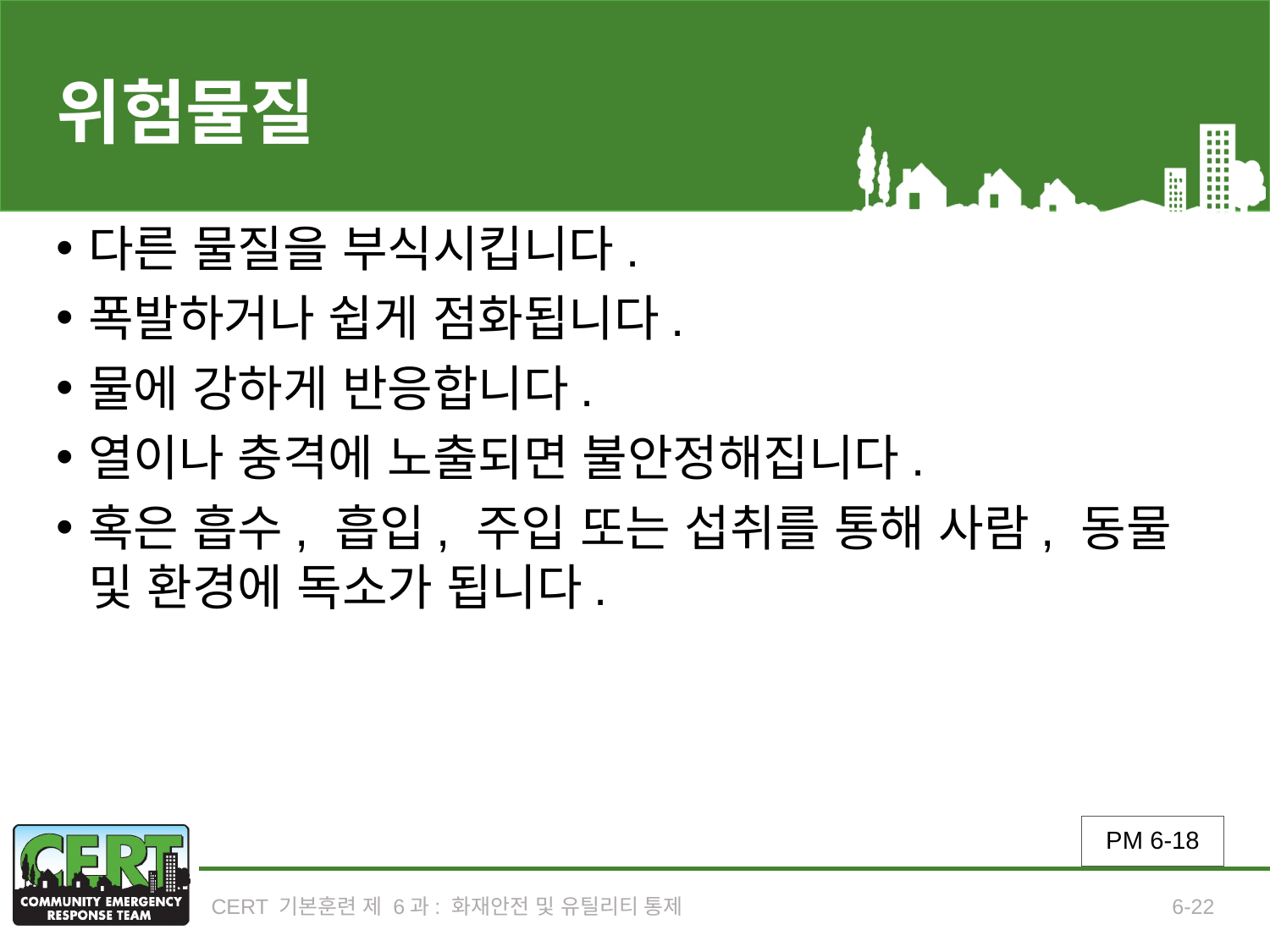

# 위험물질
다른 물질을 부식시킵니다.
폭발하거나 쉽게 점화됩니다.
물에 강하게 반응합니다.
열이나 충격에 노출되면 불안정해집니다.
혹은 흡수, 흡입, 주입 또는 섭취를 통해 사람, 동물 및 환경에 독소가 됩니다.
PM 6-18
CERT 기본훈련 제 6과: 화재안전 및 유틸리티 통제
6-22